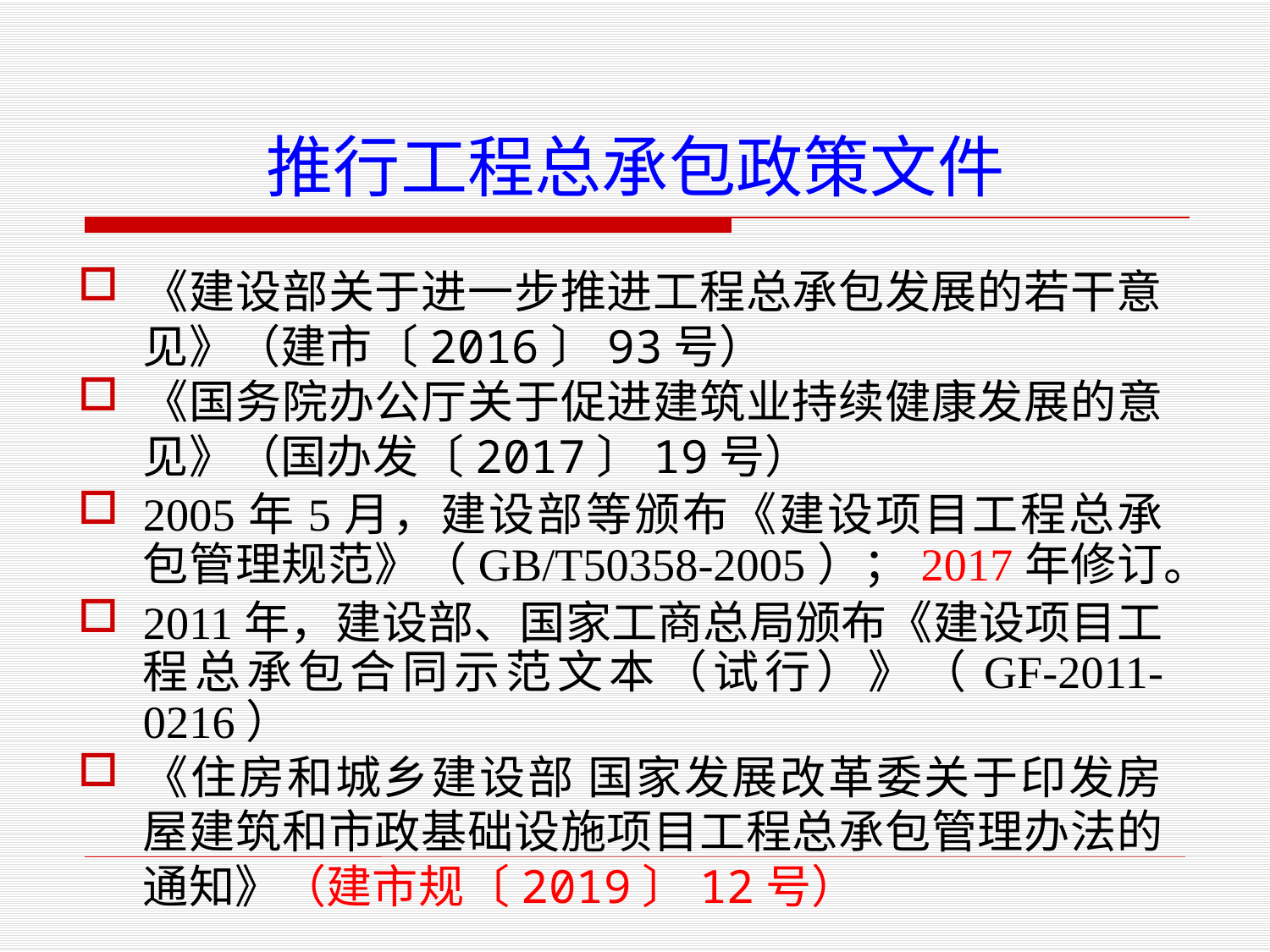

# 推行工程总承包政策文件
《建设部关于进一步推进工程总承包发展的若干意见》（建市〔2016〕93号）
《国务院办公厅关于促进建筑业持续健康发展的意见》（国办发〔2017〕19号）
2005年5月，建设部等颁布《建设项目工程总承包管理规范》（GB/T50358-2005）；2017年修订。
2011年，建设部、国家工商总局颁布《建设项目工程总承包合同示范文本（试行）》（GF-2011-0216）
《住房和城乡建设部 国家发展改革委关于印发房屋建筑和市政基础设施项目工程总承包管理办法的通知》（建市规〔2019〕12号）